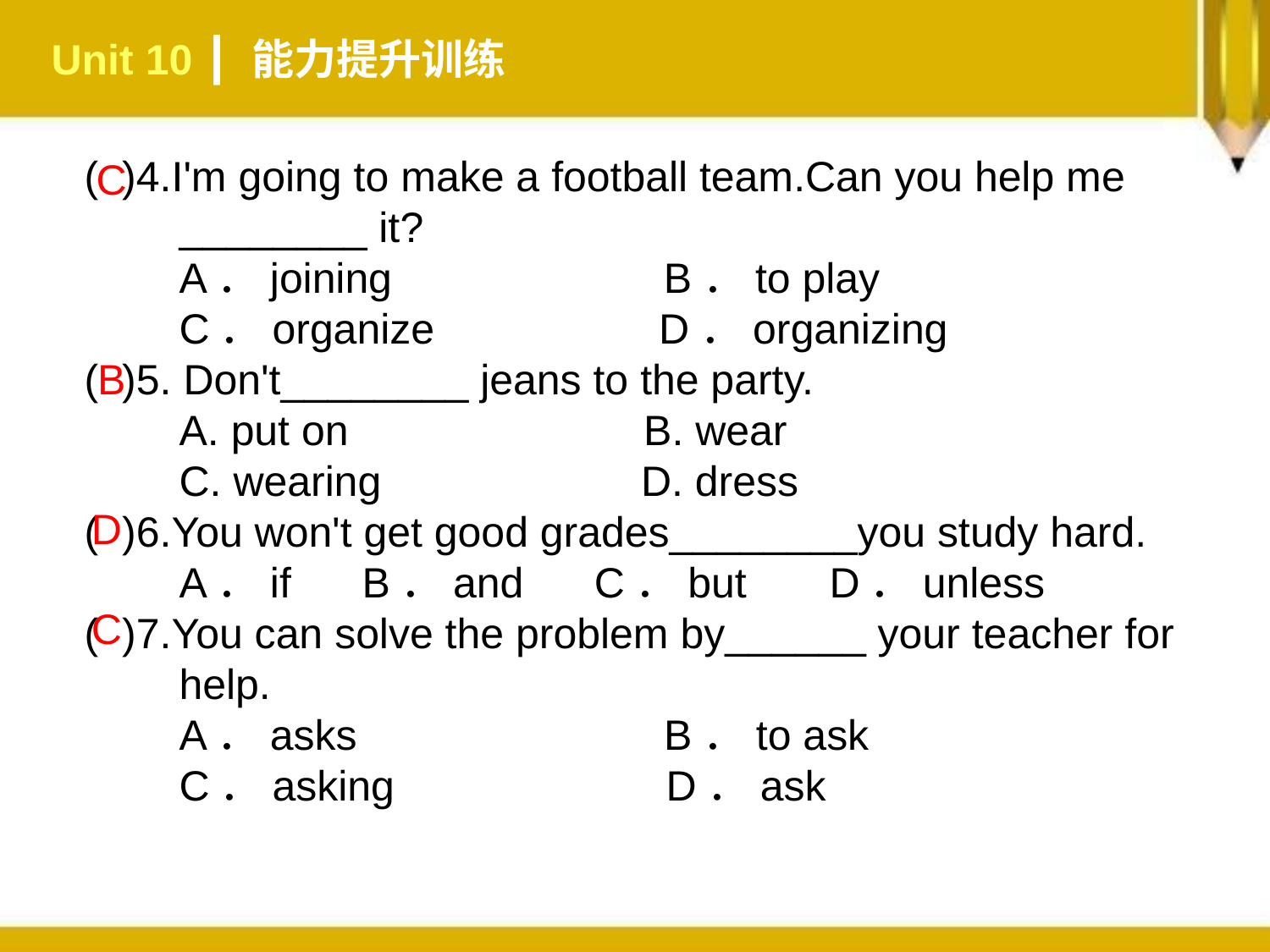

Unit 10 ┃ 能力提升训练
(  )4.I'm going to make a football team.Can you help me
        ________ it?
        A．joining                       B．to play
        C．organize                   D．organizing
(  )5. Don't________ jeans to the party.
        A. put on                         B. wear
        C. wearing                      D. dress
(  )6.You won't get good grades________you study hard.
        A．if      B．and      C．but       D．unless
(  )7.You can solve the problem by______ your teacher for
        help.
        A．asks                          B．to ask
        C．asking                       D．ask

C
B
 D
 C